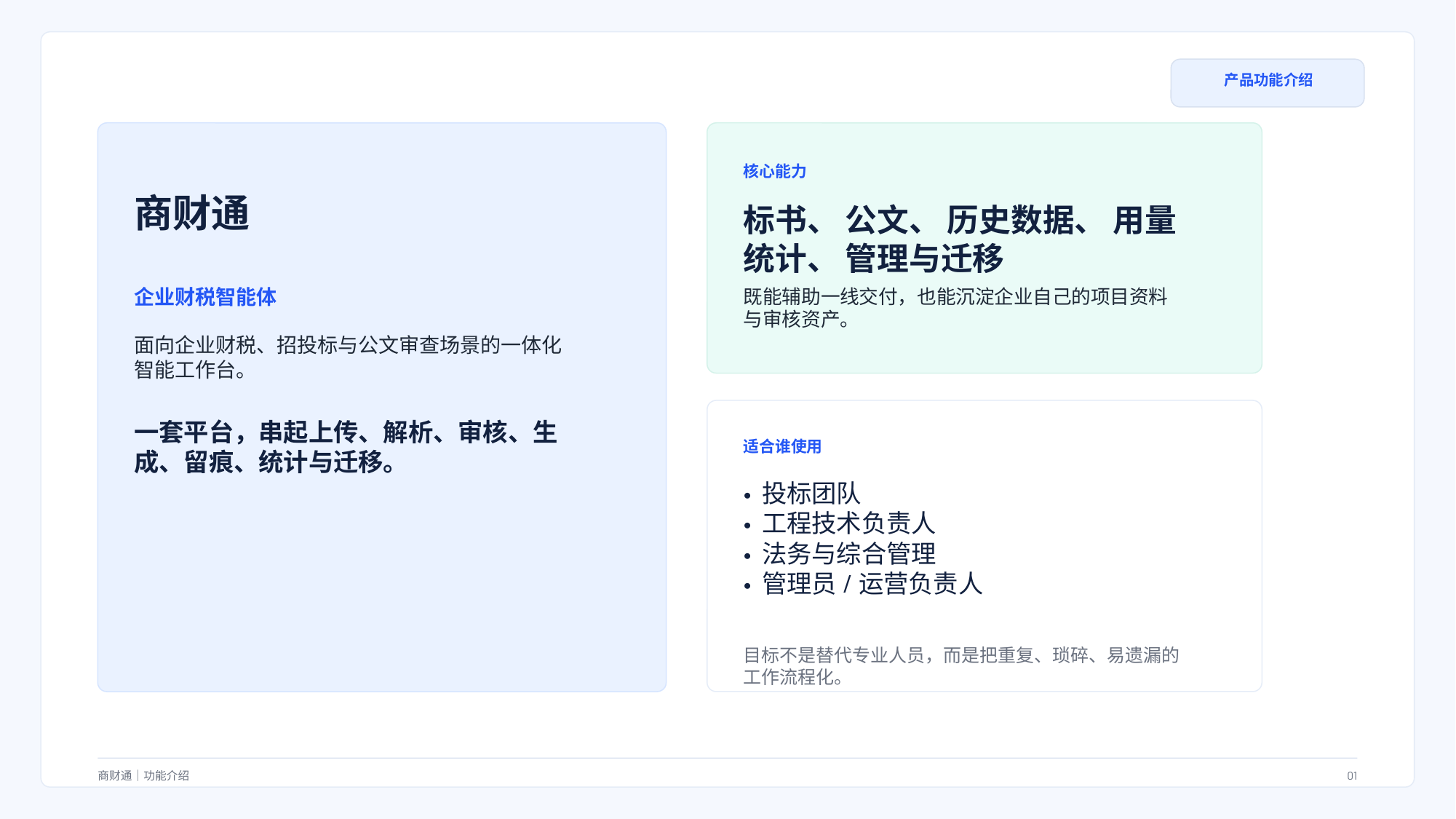

产品功能介绍

核心能力
商财通
标书、 公文、 历史数据、 用量统计、 管理与迁移
企业财税智能体
既能辅助一线交付，也能沉淀企业自己的项目资料与审核资产。
面向企业财税、招投标与公文审查场景的一体化智能工作台。

一套平台，串起上传、解析、审核、生成、留痕、统计与迁移。
适合谁使用
• 投标团队
• 工程技术负责人
• 法务与综合管理
• 管理员/运营负责人
目标不是替代专业人员，而是把重复、琐碎、易遗漏的工作流程化。

商财通｜功能介绍
01